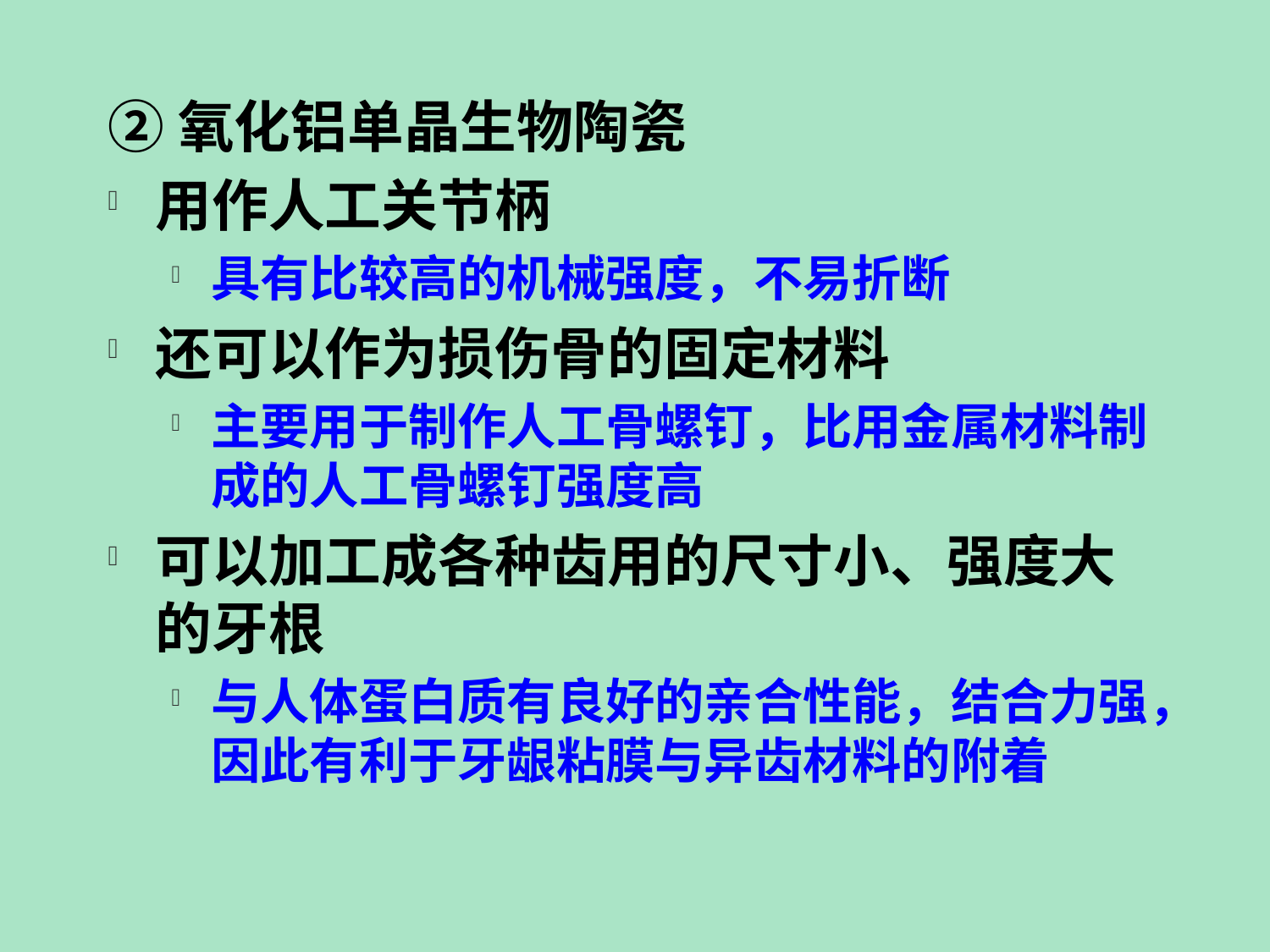

②氧化铝单晶生物陶瓷
用作人工关节柄
具有比较高的机械强度，不易折断
还可以作为损伤骨的固定材料
主要用于制作人工骨螺钉，比用金属材料制成的人工骨螺钉强度高
可以加工成各种齿用的尺寸小、强度大的牙根
与人体蛋白质有良好的亲合性能，结合力强，因此有利于牙龈粘膜与异齿材料的附着